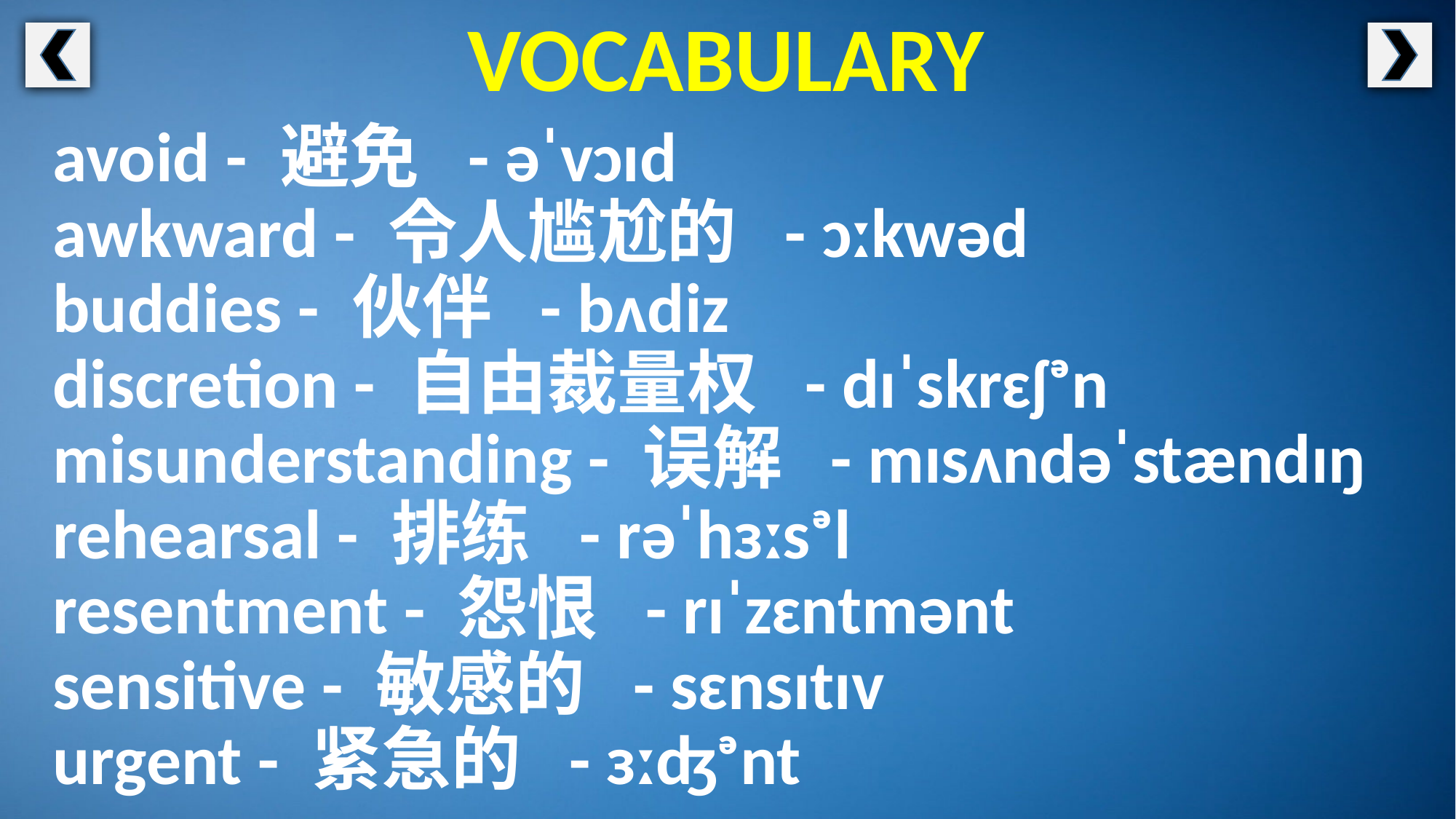

VOCABULARY
avoid - 避免  - əˈvɔɪd
awkward - 令人尴尬的  - ɔːkwəd
buddies - 伙伴  - bʌdiz
discretion - 自由裁量权  - dɪˈskrɛʃᵊn
misunderstanding - 误解  - mɪsʌndəˈstændɪŋ
rehearsal - 排练  - rəˈhɜːsᵊl
resentment - 怨恨  - rɪˈzɛntmənt
sensitive - 敏感的  - sɛnsɪtɪv
urgent - 紧急的  - ɜːʤᵊnt